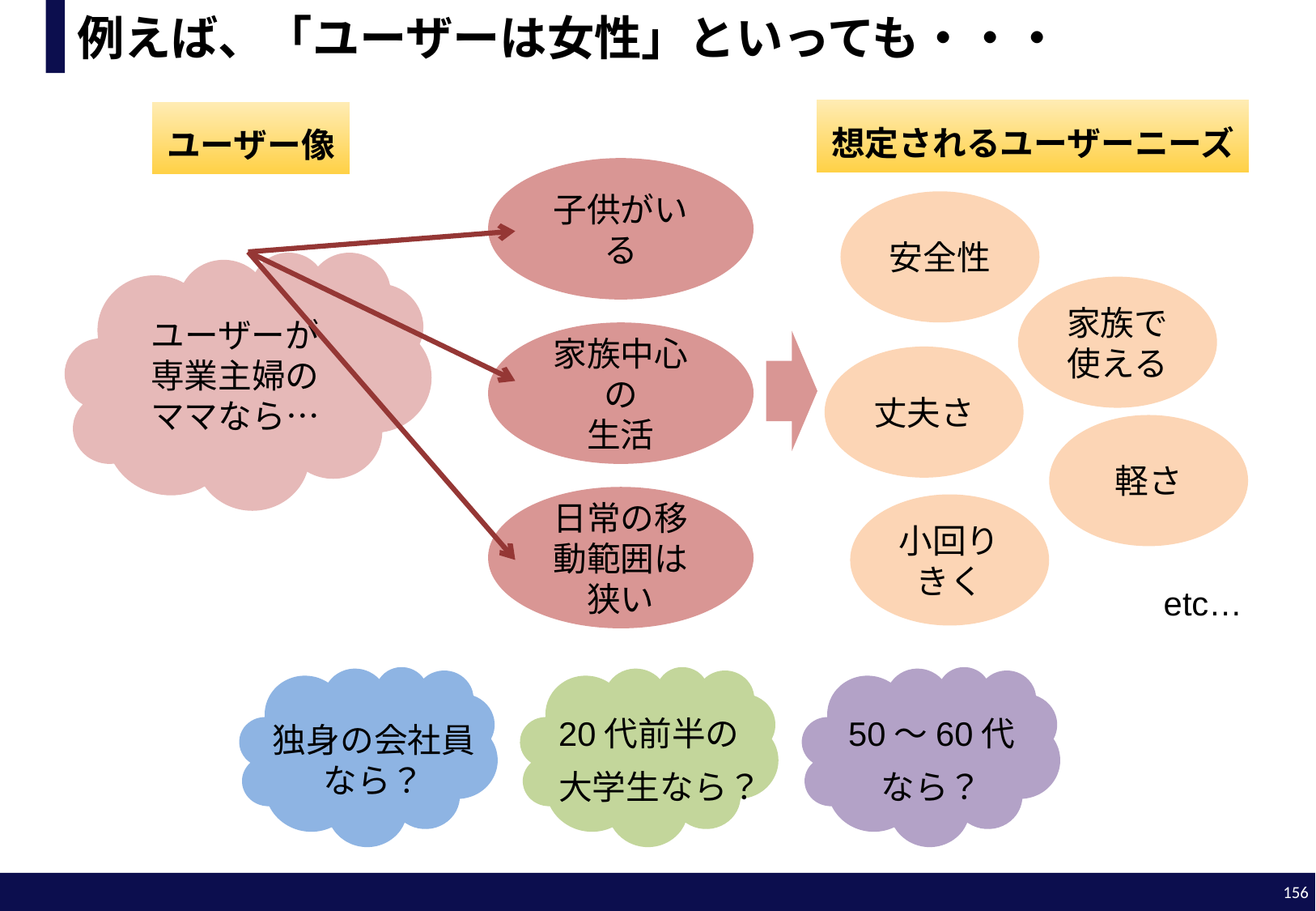

# 例えば、「ユーザーは女性」といっても・・・
想定されるユーザーニーズ
ユーザー像
子供がいる
安全性
ユーザーが
専業主婦の
ママなら…
家族で
使える
家族中心の
生活

丈夫さ
軽さ
日常の移動範囲は狭い
小回り
きく
etc…

50～60代
なら？
20代前半の
大学生なら？
独身の会社員
なら？